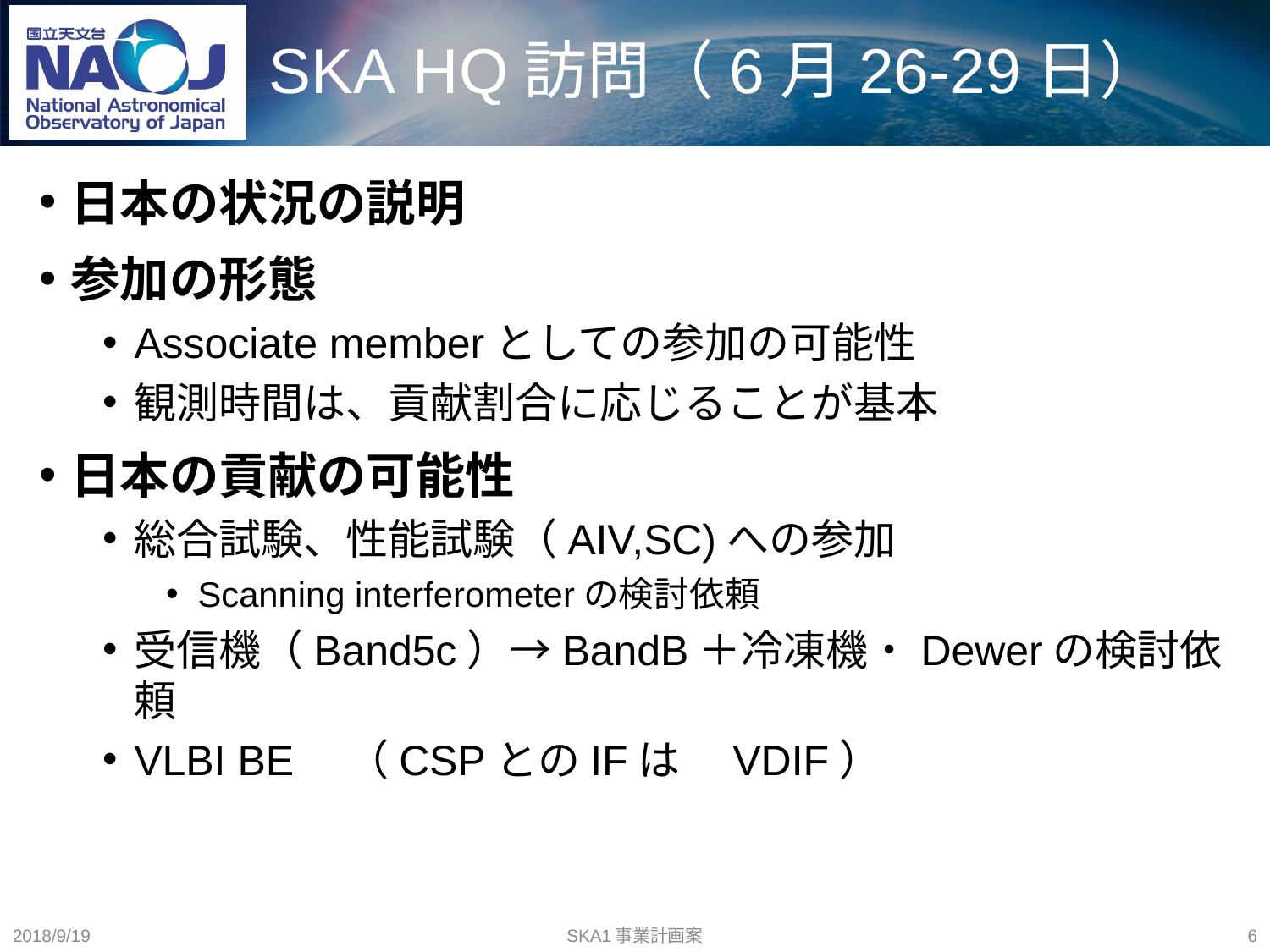

# SKA HQ訪問（6月26-29日）
日本の状況の説明
参加の形態
Associate memberとしての参加の可能性
観測時間は、貢献割合に応じることが基本
日本の貢献の可能性
総合試験、性能試験（AIV,SC)への参加
Scanning interferometerの検討依頼
受信機（Band5c）→BandB＋冷凍機・Dewerの検討依頼
VLBI BE　（CSPとのIFは　VDIF）

SKA1事業計画案
2018/9/19
6